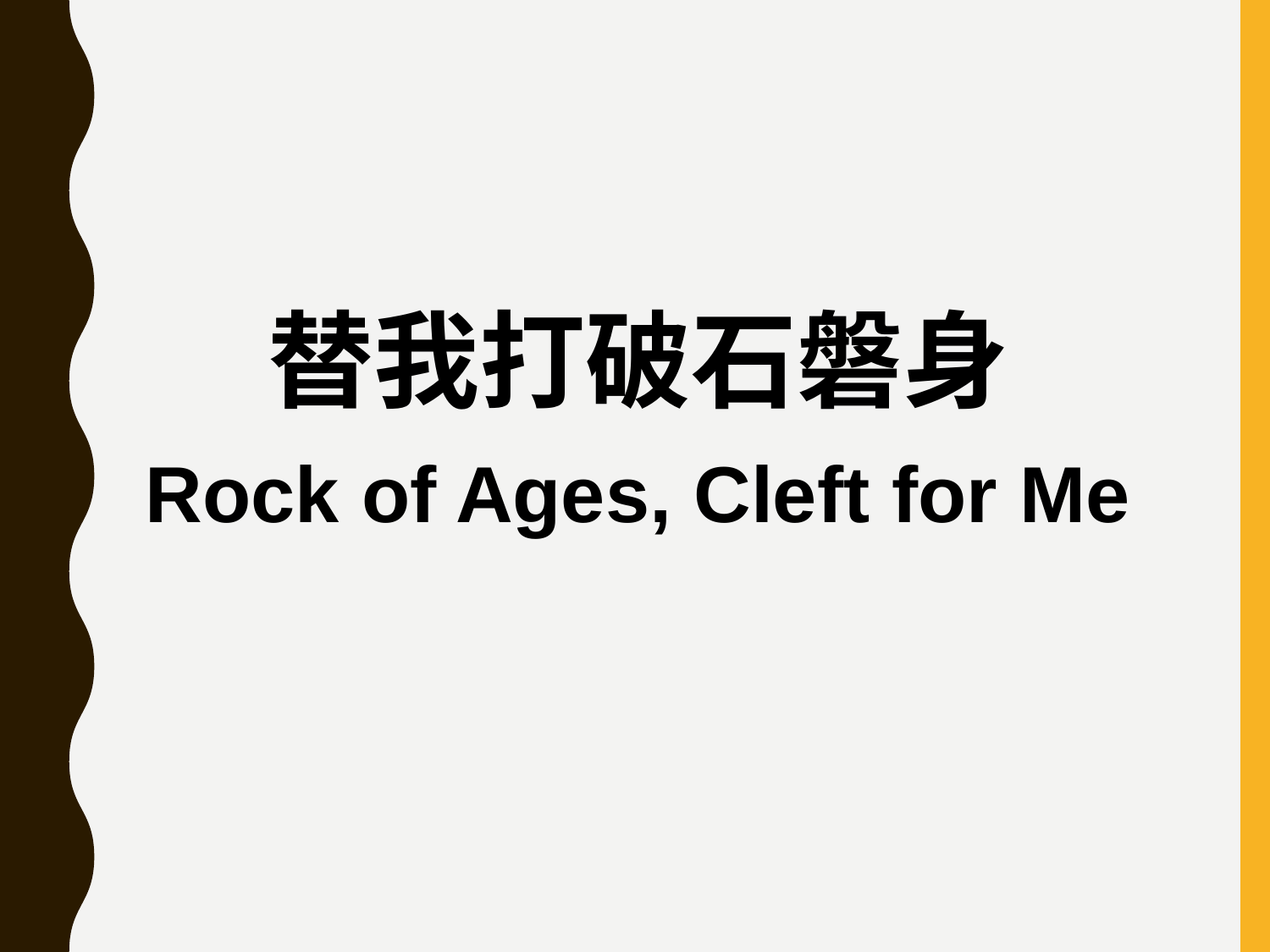

替我打破石磐身
Rock of Ages, Cleft for Me